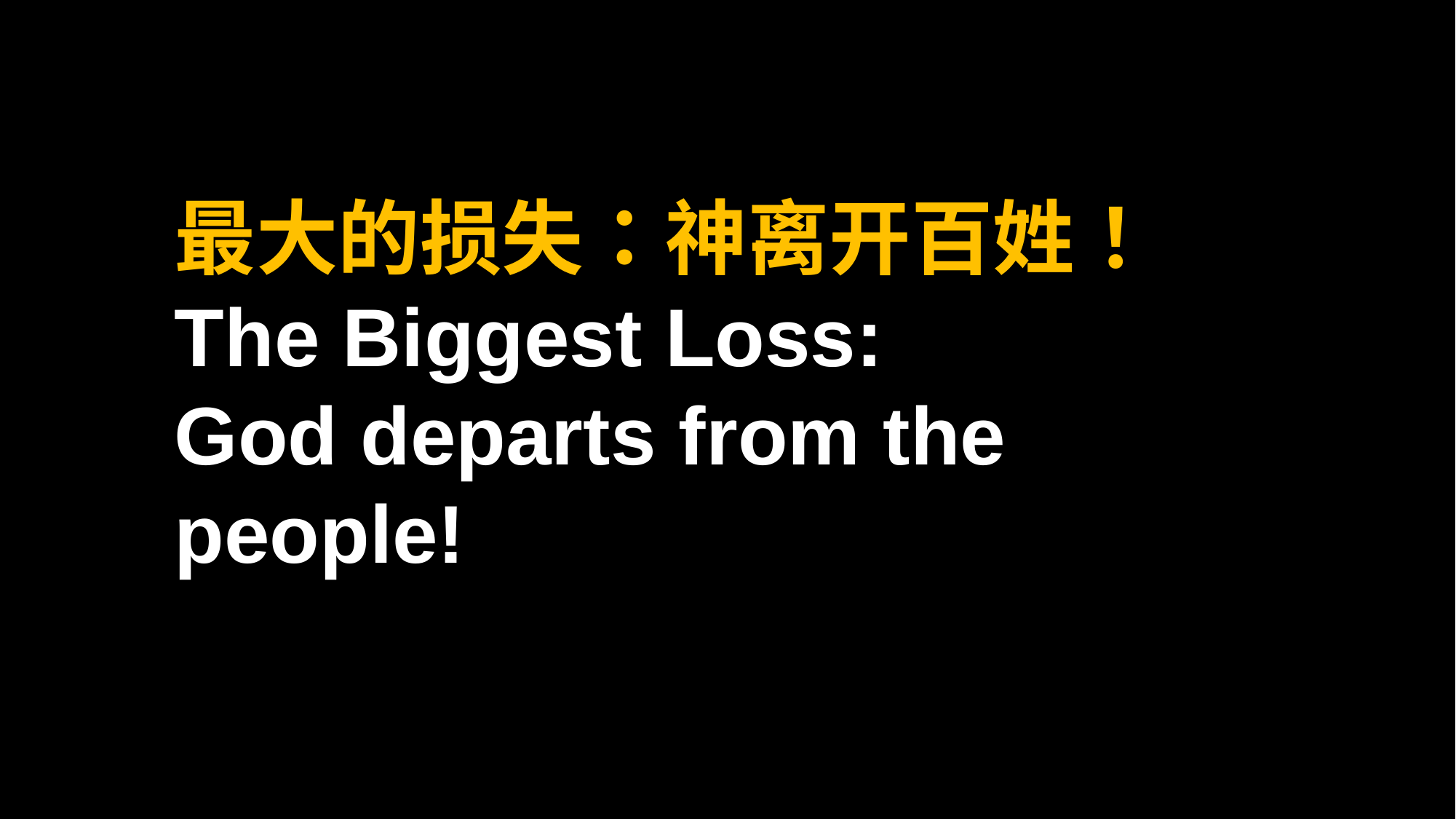

最大的损失：神离开百姓！
The Biggest Loss:
God departs from the people!